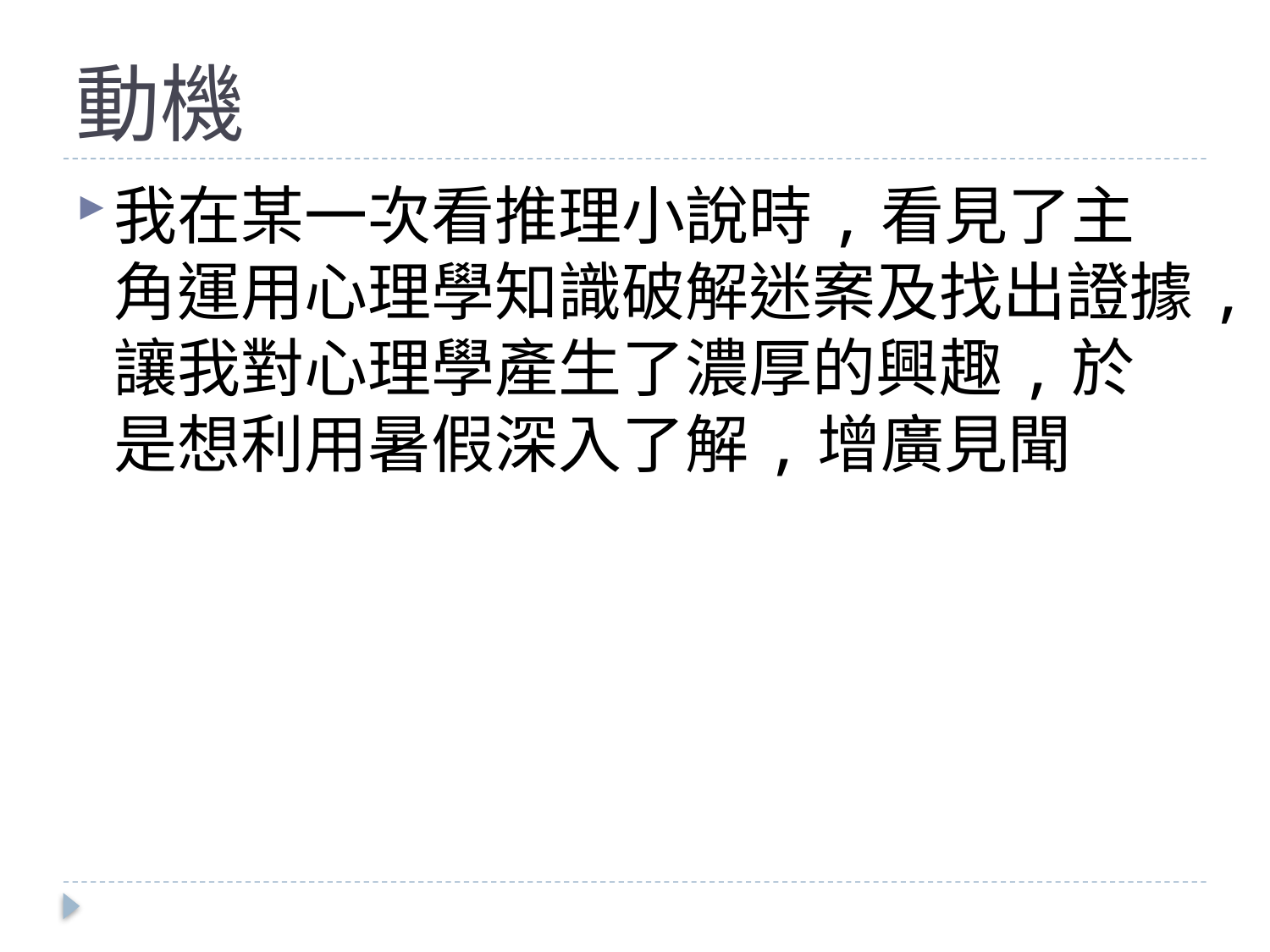

# 動機
我在某一次看推理小說時,看見了主角運用心理學知識破解迷案及找出證據,讓我對心理學產生了濃厚的興趣,於是想利用暑假深入了解,增廣見聞